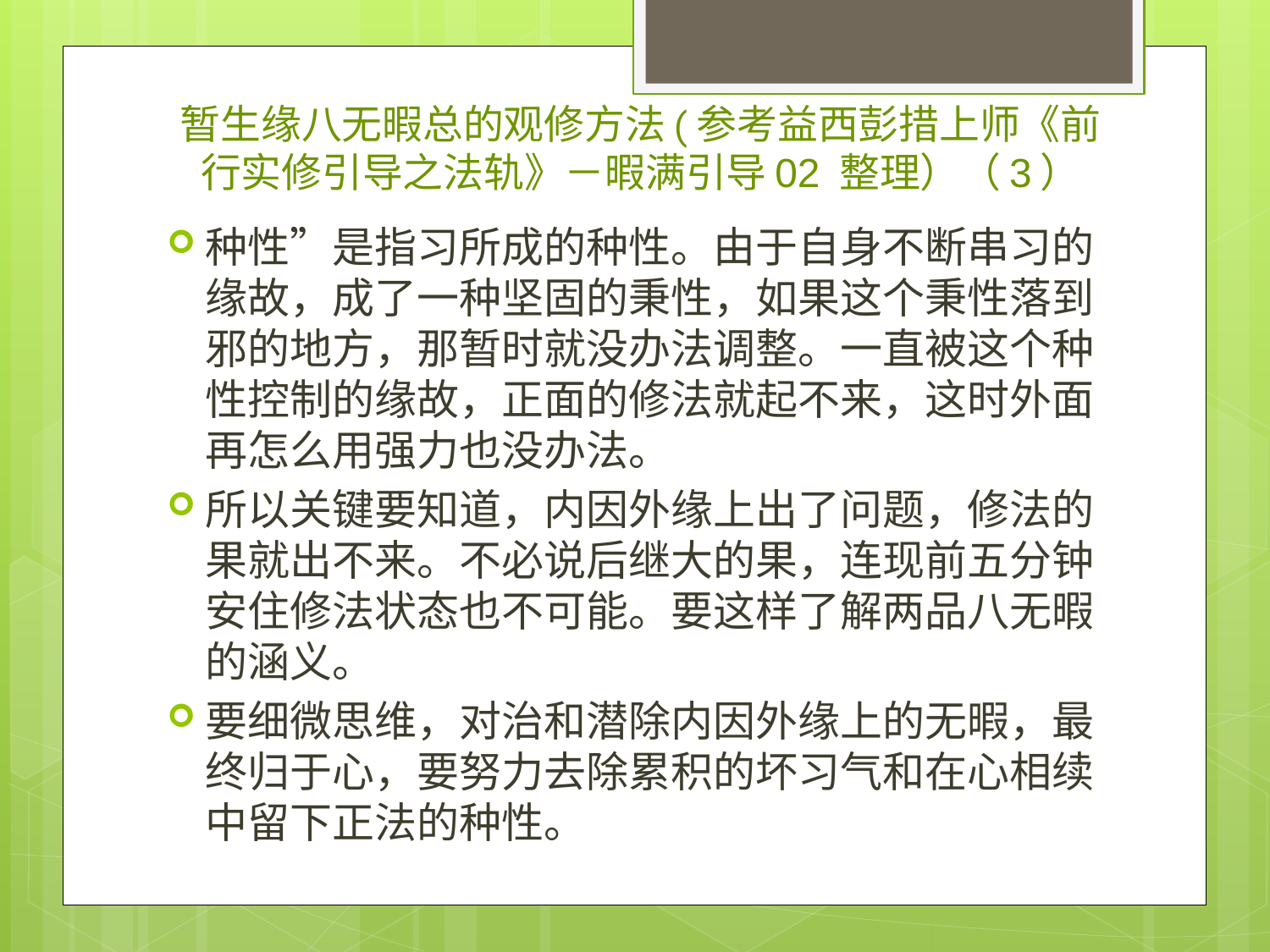

# 暂生缘八无暇总的观修方法(参考益西彭措上师《前行实修引导之法轨》－暇满引导02 整理）（3）
种性”是指习所成的种性。由于自身不断串习的缘故，成了一种坚固的秉性，如果这个秉性落到邪的地方，那暂时就没办法调整。一直被这个种性控制的缘故，正面的修法就起不来，这时外面再怎么用强力也没办法。
所以关键要知道，内因外缘上出了问题，修法的果就出不来。不必说后继大的果，连现前五分钟安住修法状态也不可能。要这样了解两品八无暇的涵义。
要细微思维，对治和潜除内因外缘上的无暇，最终归于心，要努力去除累积的坏习气和在心相续中留下正法的种性。